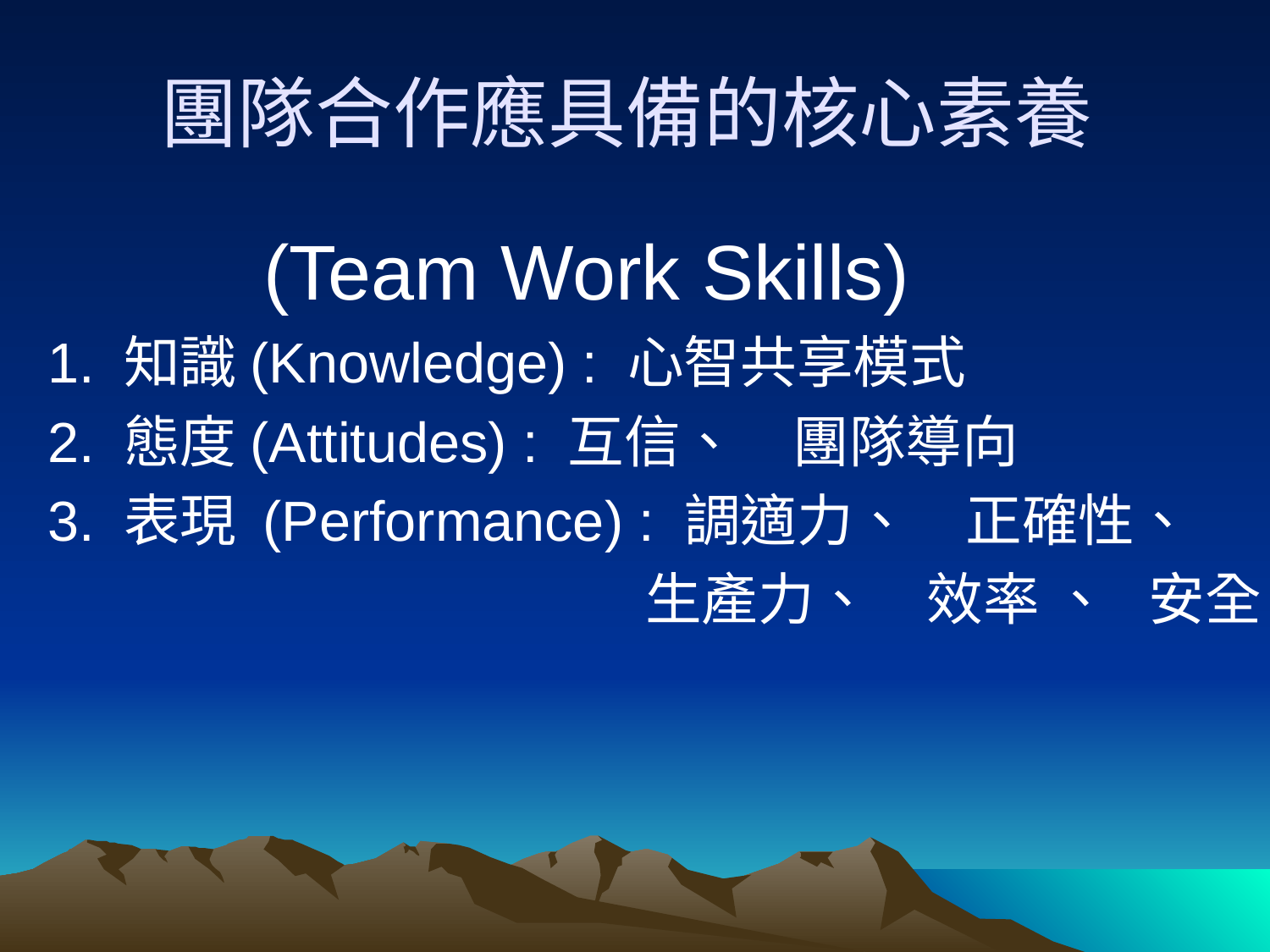

# 團隊合作應具備的核心素養
          (Team Work Skills)
1. 知識(Knowledge) : 心智共享模式
2. 態度(Attitudes) : 互信、  團隊導向
3. 表現 (Performance) : 調適力、  正確性、
				      生產力、  效率 、 安全